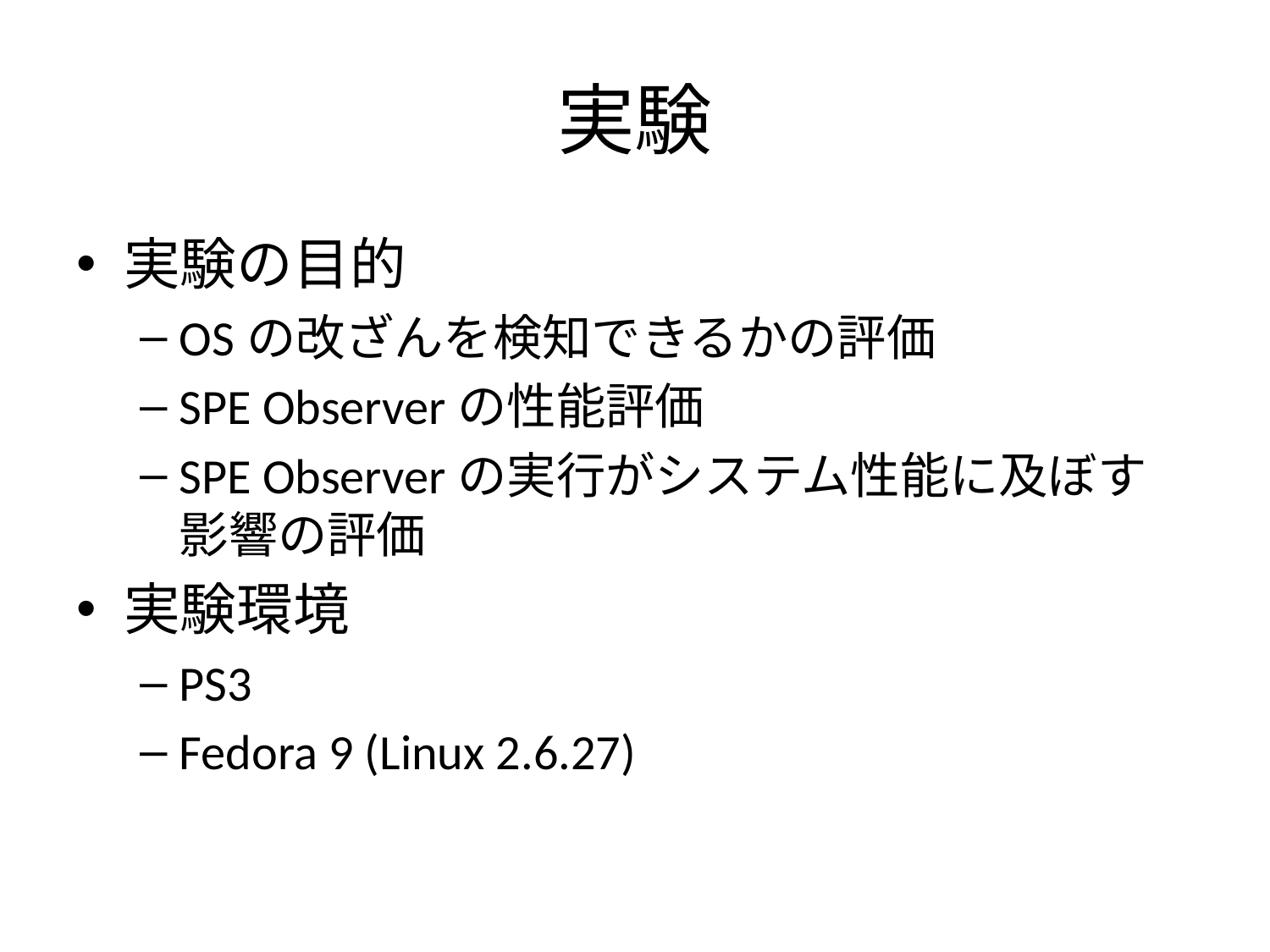

# 実験
実験の目的
OSの改ざんを検知できるかの評価
SPE Observerの性能評価
SPE Observerの実行がシステム性能に及ぼす影響の評価
実験環境
PS3
Fedora 9 (Linux 2.6.27)